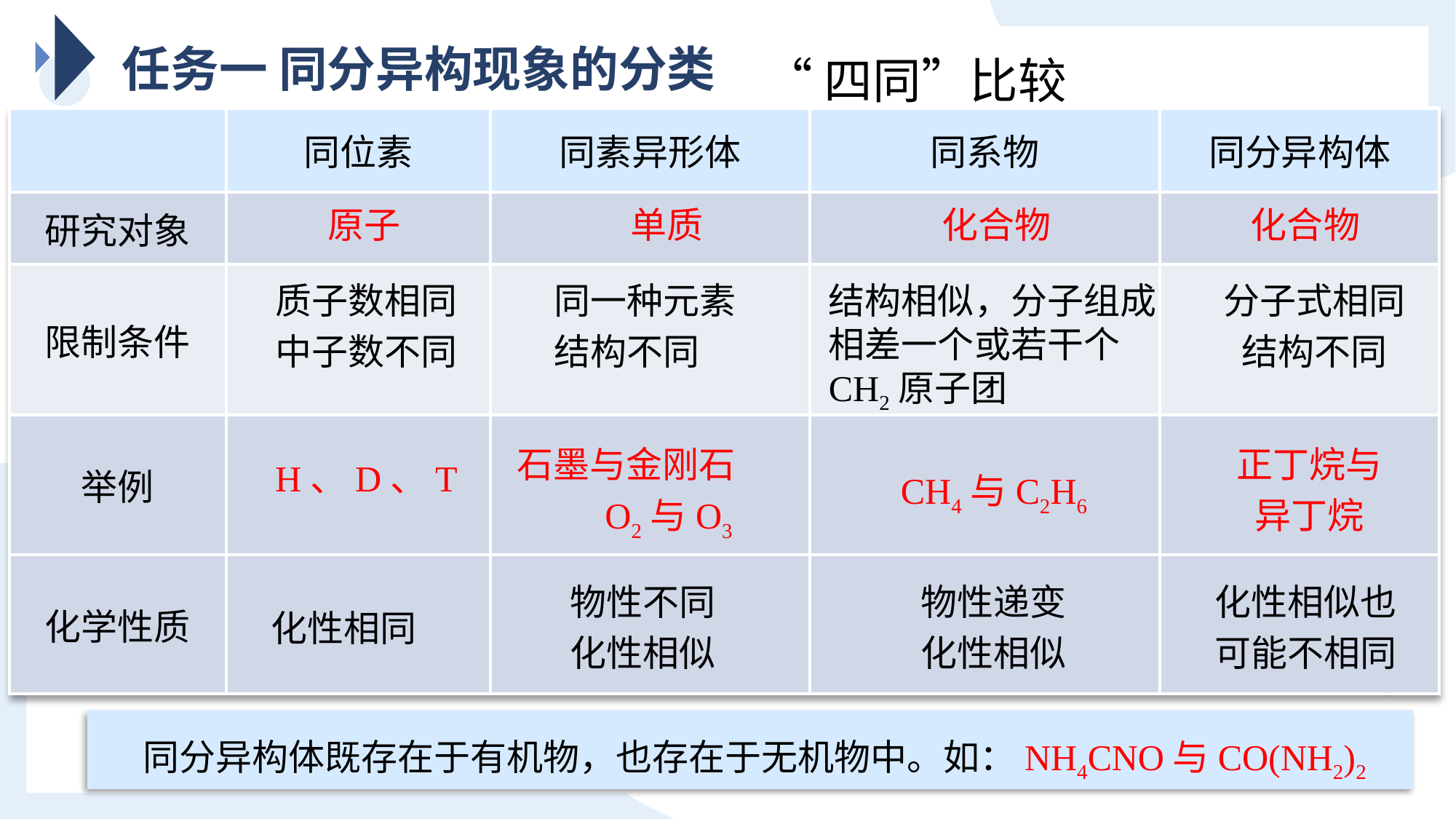

任务一 同分异构现象的分类

“四同”比较
|  | 同位素 | 同素异形体 | 同系物 | 同分异构体 |
| --- | --- | --- | --- | --- |
| 研究对象 |  |  |  |  |
| 限制条件 |  |  |  |  |
| 举例 |  |  |  |  |
| 化学性质 |  |  |  |  |
原子
单质
化合物
化合物
质子数相同
中子数不同
同一种元素
结构不同
结构相似，分子组成相差一个或若干个CH2原子团
分子式相同
结构不同
正丁烷与
异丁烷
石墨与金刚石
O2与O3
H、D、T
CH4与C2H6
物性不同
化性相似
物性递变
化性相似
化性相似也
可能不相同
化性相同
   同分异构体既存在于有机物，也存在于无机物中。如：NH4CNO与CO(NH2)2